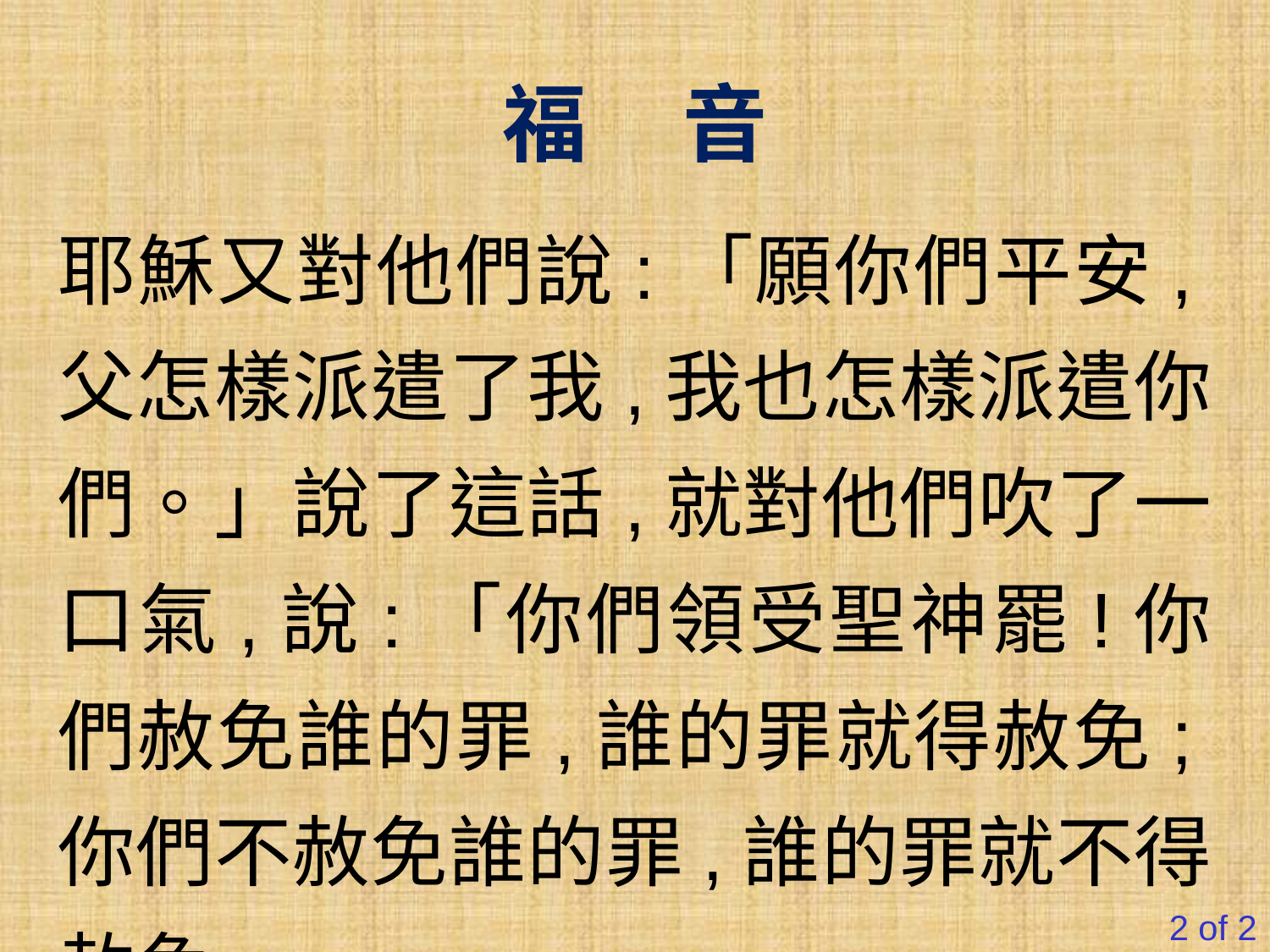

福     音

耶穌又對他們說:「願你們平安,父怎樣派遣了我,我也怎樣派遣你們。」說了這話,就對他們吹了一口氣,說:「你們領受聖神罷!你們赦免誰的罪,誰的罪就得赦免;你們不赦免誰的罪,誰的罪就不得赦免。」
2 of 2